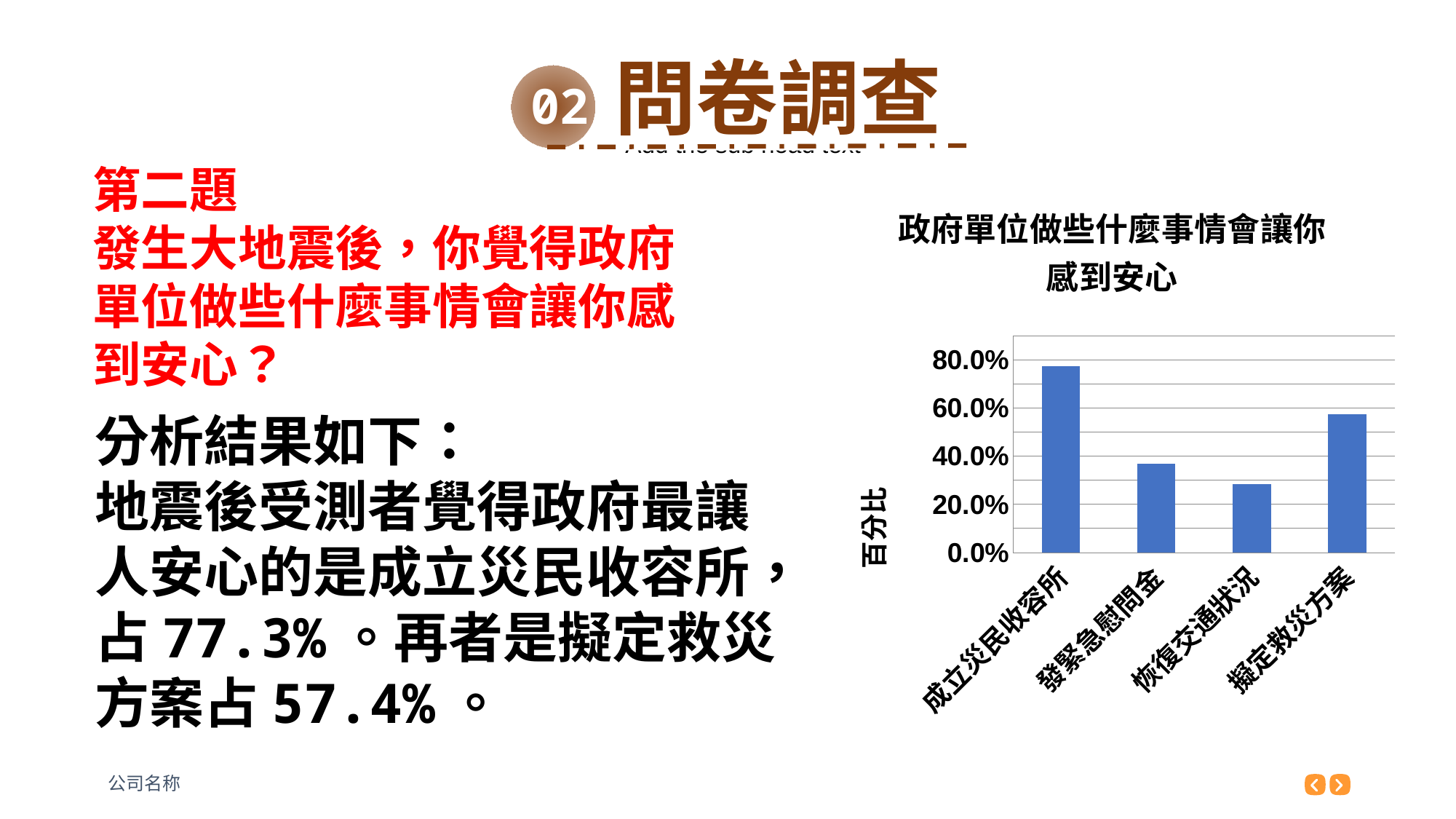

問卷調查
第二題
發生大地震後，你覺得政府單位做些什麼事情會讓你感到安心？

### Chart: 政府單位做些什麼事情會讓你感到安心

| Category |  |
|---|---|
| 成立災民收容所 | 0.7730496453900711 |
| 發緊急慰問金 | 0.36879432624113473 |
| 恢復交通狀況 | 0.2836879432624114 |
| 擬定救災方案 | 0.5744680851063829 |
分析結果如下：
地震後受測者覺得政府最讓人安心的是成立災民收容所，占77.3%。再者是擬定救災方案占57.4%。